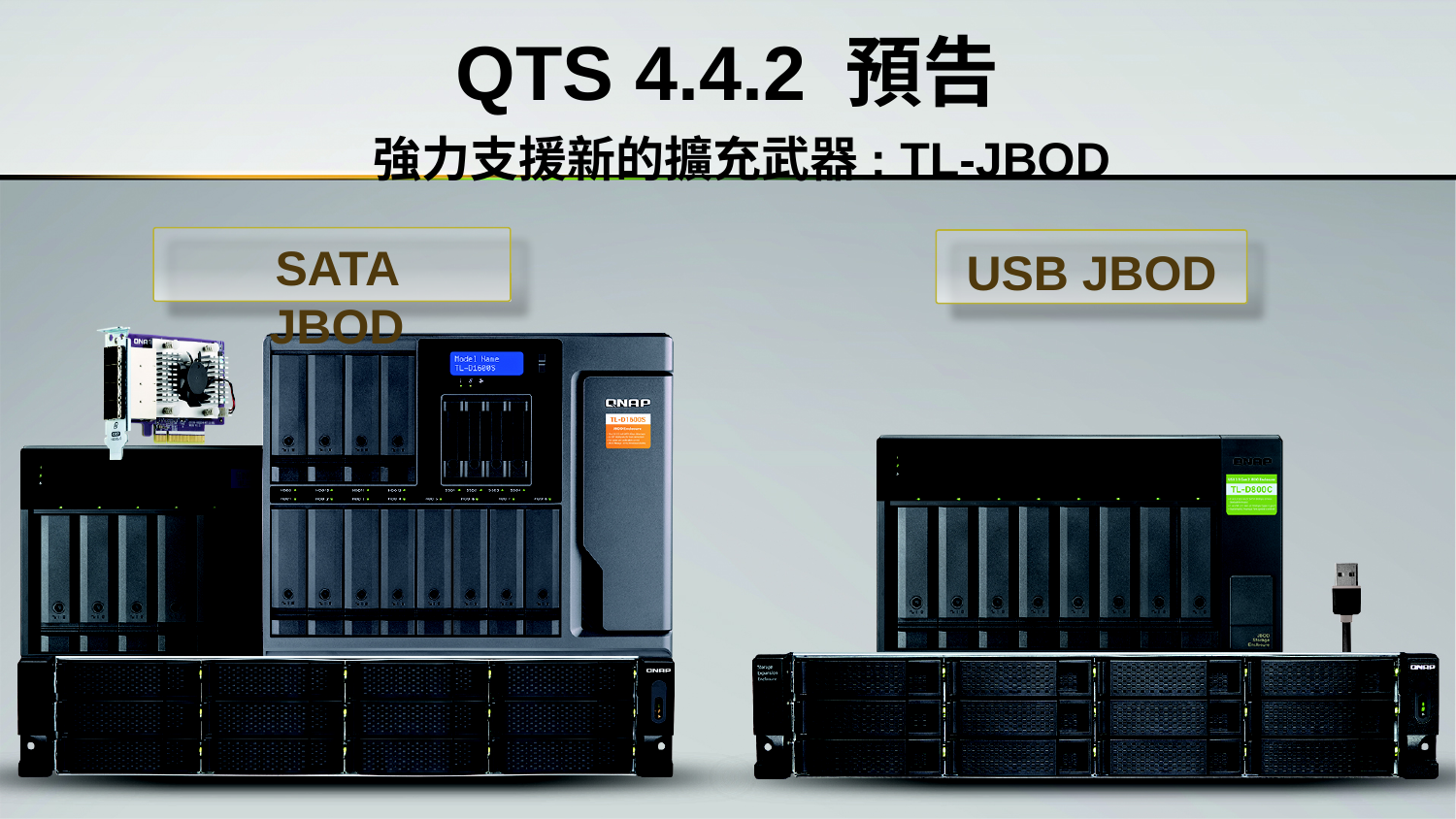

# QTS 4.4.2 預告
強力支援新的擴充武器: TL-JBOD

SATA JBOD

USB JBOD